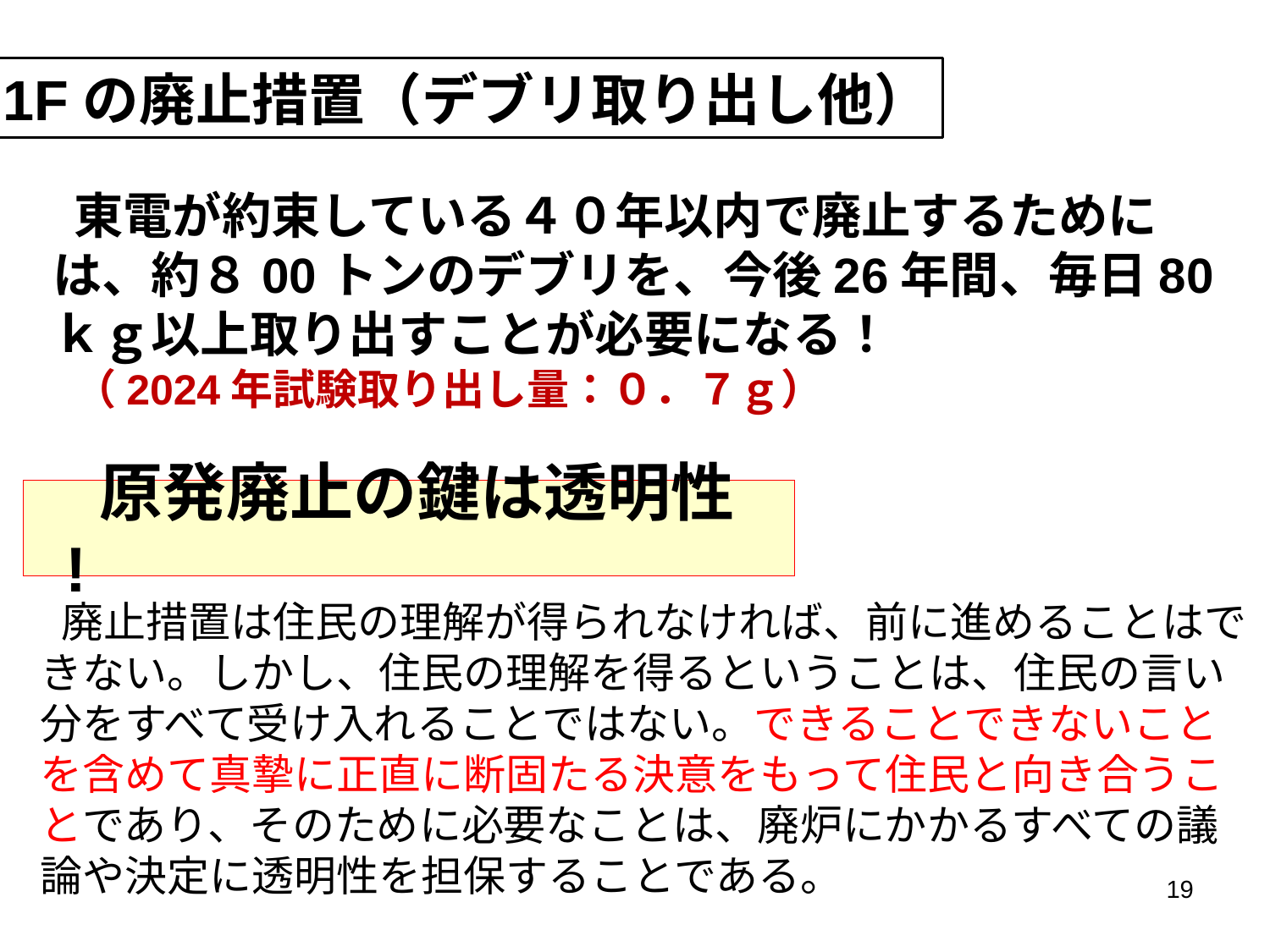

1Fの廃止措置（デブリ取り出し他）
東電が約束している４０年以内で廃止するためには、約８00トンのデブリを、今後26年間、毎日80ｋｇ以上取り出すことが必要になる！
（2024年試験取り出し量：０．７ｇ）
# 原発廃止の鍵は透明性 !
廃止措置は住民の理解が得られなければ、前に進めることはできない。しかし、住民の理解を得るということは、住民の言い分をすべて受け入れることではない。できることできないことを含めて真摯に正直に断固たる決意をもって住民と向き合うことであり、そのために必要なことは、廃炉にかかるすべての議論や決定に透明性を担保することである。

19